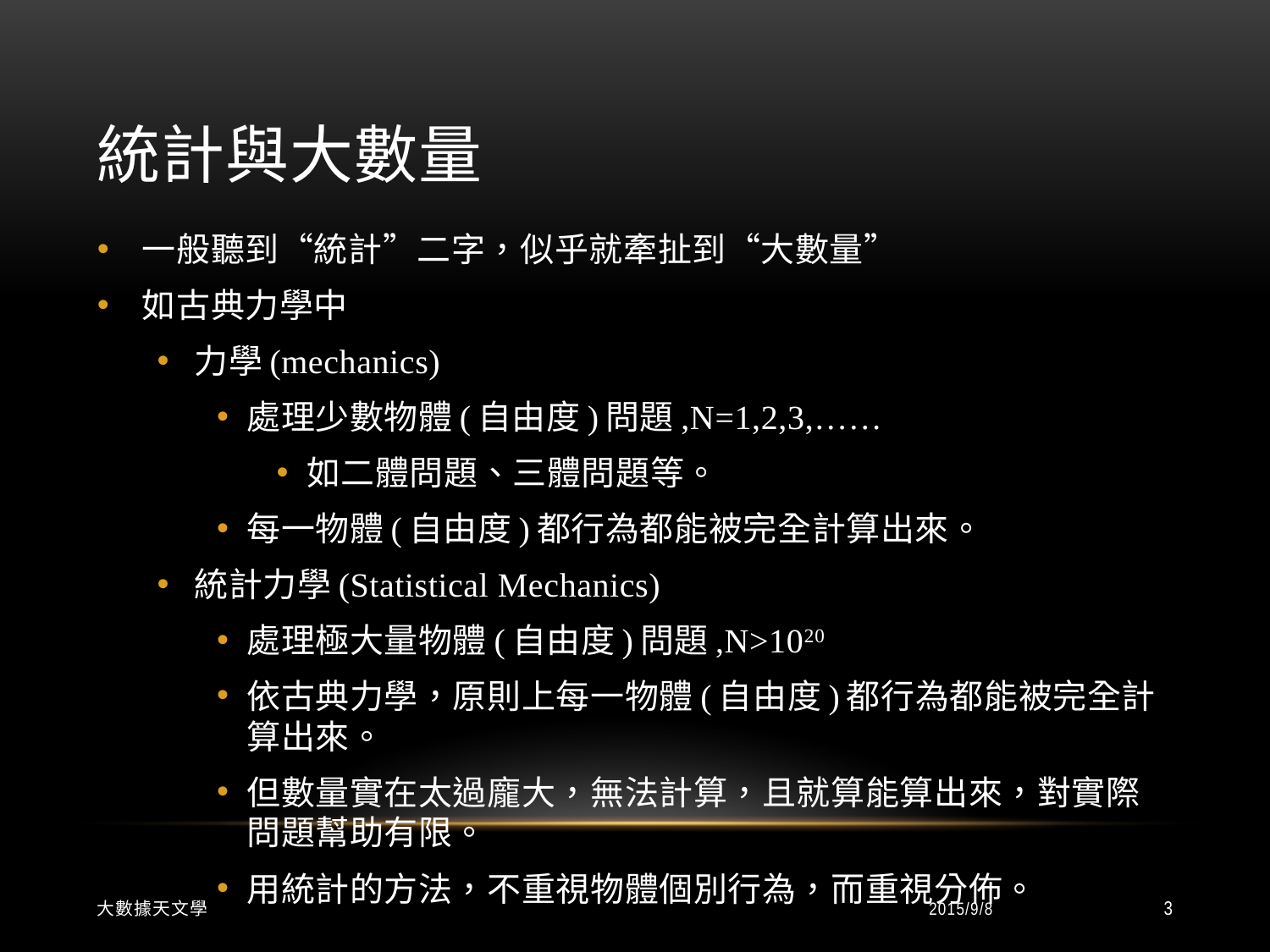

# 統計與大數量
一般聽到“統計”二字，似乎就牽扯到“大數量”
如古典力學中
力學(mechanics)
處理少數物體(自由度)問題,N=1,2,3,……
如二體問題、三體問題等。
每一物體(自由度)都行為都能被完全計算出來。
統計力學(Statistical Mechanics)
處理極大量物體(自由度)問題,N>1020
依古典力學，原則上每一物體(自由度)都行為都能被完全計算出來。
但數量實在太過龐大，無法計算，且就算能算出來，對實際問題幫助有限。
用統計的方法，不重視物體個別行為，而重視分佈。

大數據天文學
2015/9/8
3